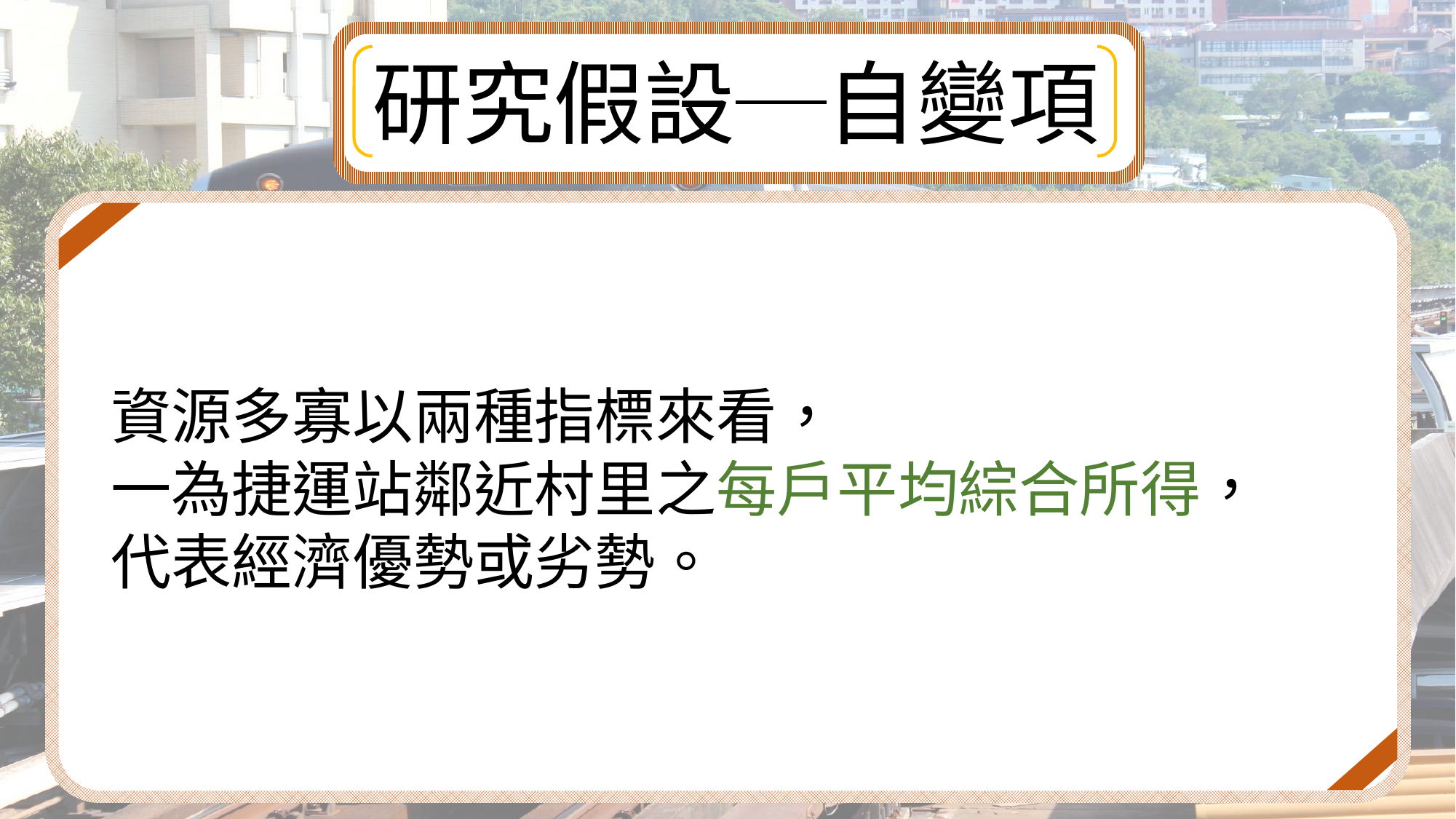

研究假設─自變項

資源多寡以兩種指標來看，
一為捷運站鄰近村里之每戶平均綜合所得，
代表經濟優勢或劣勢。